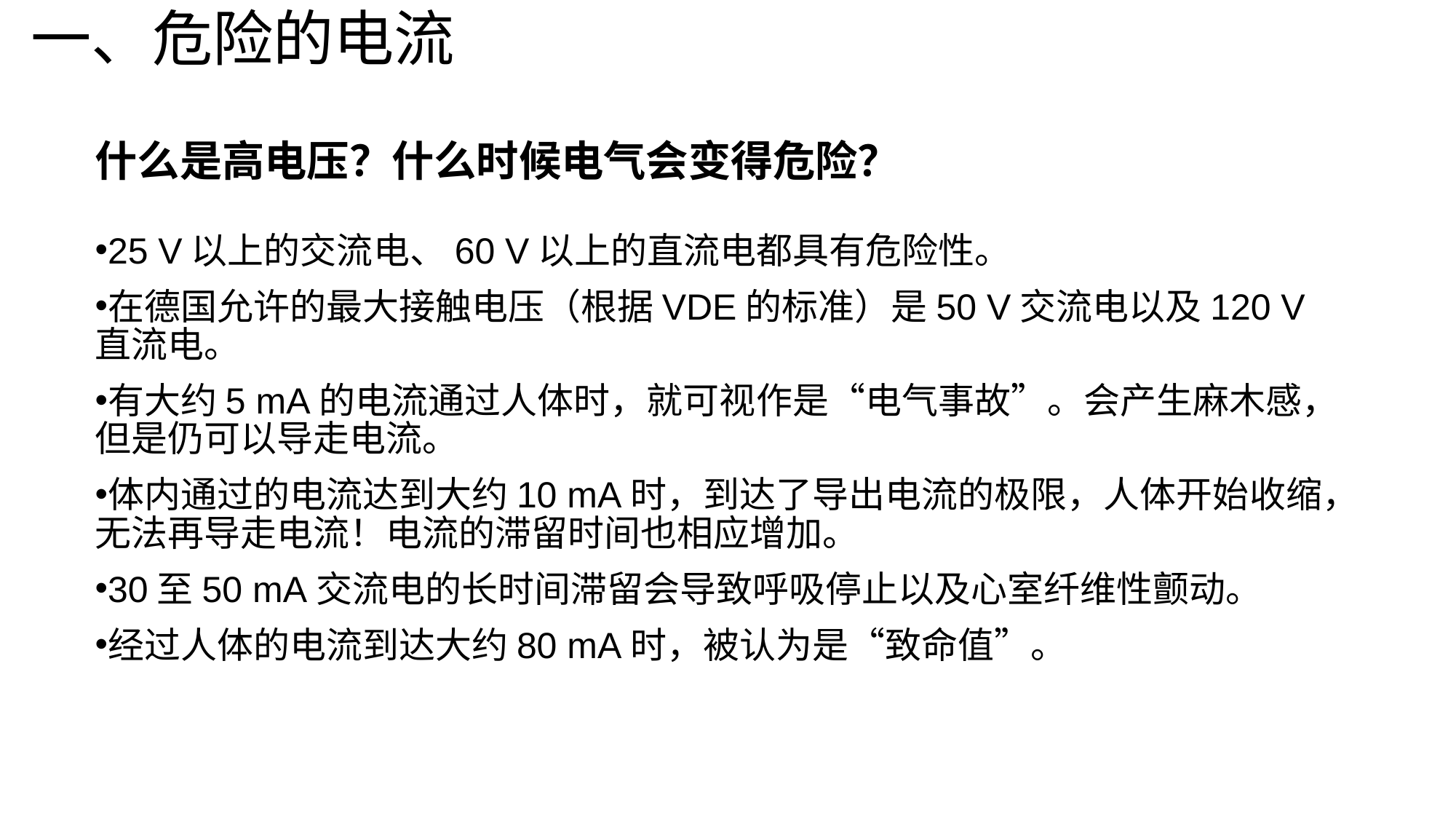

# 一、危险的电流
什么是高电压？什么时候电气会变得危险？
25 V以上的交流电、60 V以上的直流电都具有危险性。
在德国允许的最大接触电压（根据VDE的标准）是50 V交流电以及120 V直流电。
有大约5 mA的电流通过人体时，就可视作是“电气事故”。会产生麻木感，但是仍可以导走电流。
体内通过的电流达到大约10 mA时，到达了导出电流的极限，人体开始收缩，无法再导走电流！电流的滞留时间也相应增加。
30至50 mA交流电的长时间滞留会导致呼吸停止以及心室纤维性颤动。
经过人体的电流到达大约80 mA时，被认为是“致命值”。